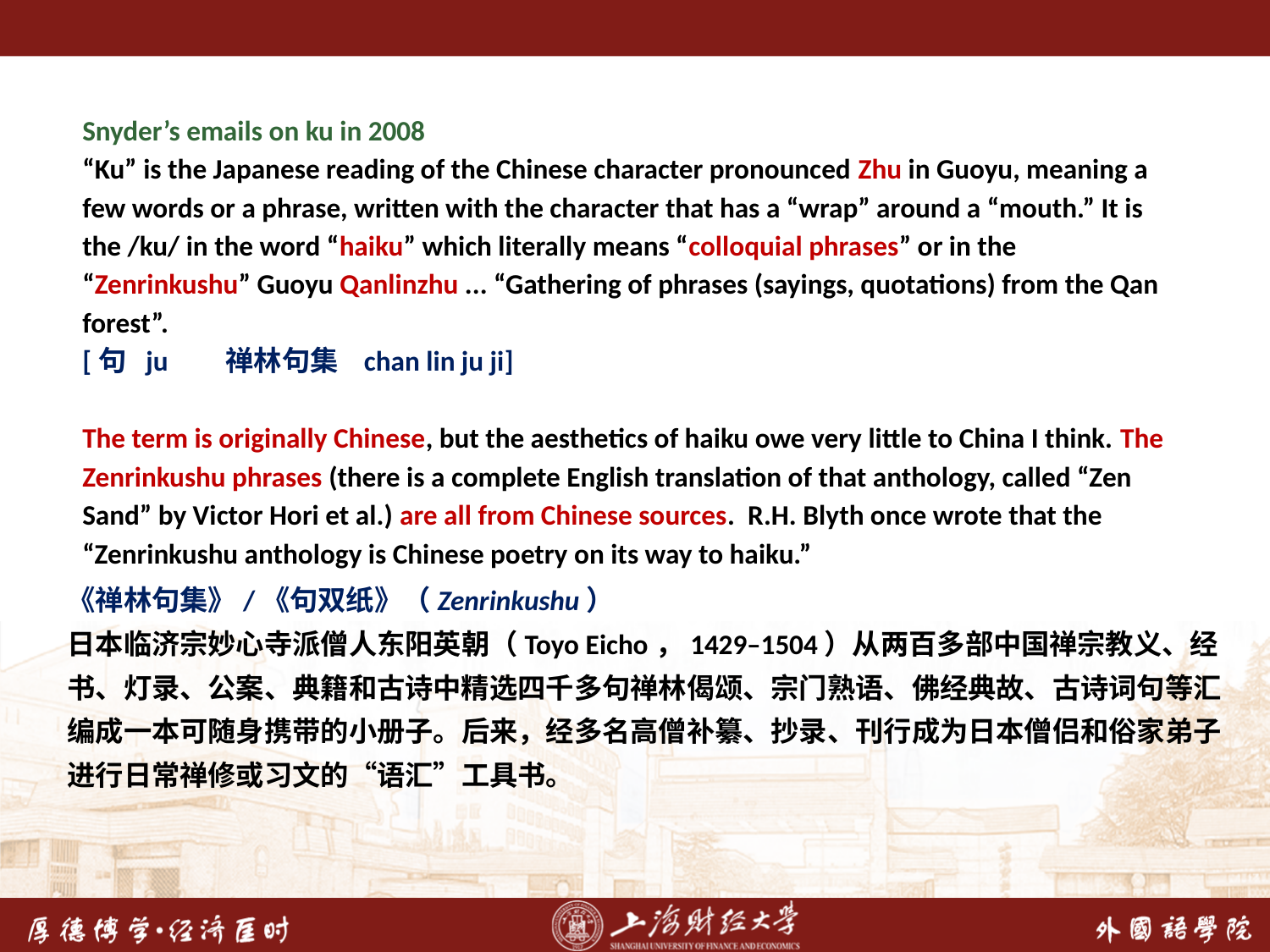

Snyder’s emails on ku in 2008
“Ku” is the Japanese reading of the Chinese character pronounced Zhu in Guoyu, meaning a few words or a phrase, written with the character that has a “wrap” around a “mouth.” It is the /ku/ in the word “haiku” which literally means “colloquial phrases” or in the “Zenrinkushu” Guoyu Qanlinzhu ... “Gathering of phrases (sayings, quotations) from the Qan forest”.
[句  ju        禅林句集   chan lin ju ji]

The term is originally Chinese, but the aesthetics of haiku owe very little to China I think. The Zenrinkushu phrases (there is a complete English translation of that anthology, called “Zen Sand” by Victor Hori et al.) are all from Chinese sources.  R.H. Blyth once wrote that the “Zenrinkushu anthology is Chinese poetry on its way to haiku.”
《禅林句集》/《句双纸》（Zenrinkushu）
日本临济宗妙心寺派僧人东阳英朝（Toyo Eicho，1429–1504）从两百多部中国禅宗教义、经书、灯录、公案、典籍和古诗中精选四千多句禅林偈颂、宗门熟语、佛经典故、古诗词句等汇编成一本可随身携带的小册子。后来，经多名高僧补纂、抄录、刊行成为日本僧侣和俗家弟子进行日常禅修或习文的“语汇”工具书。